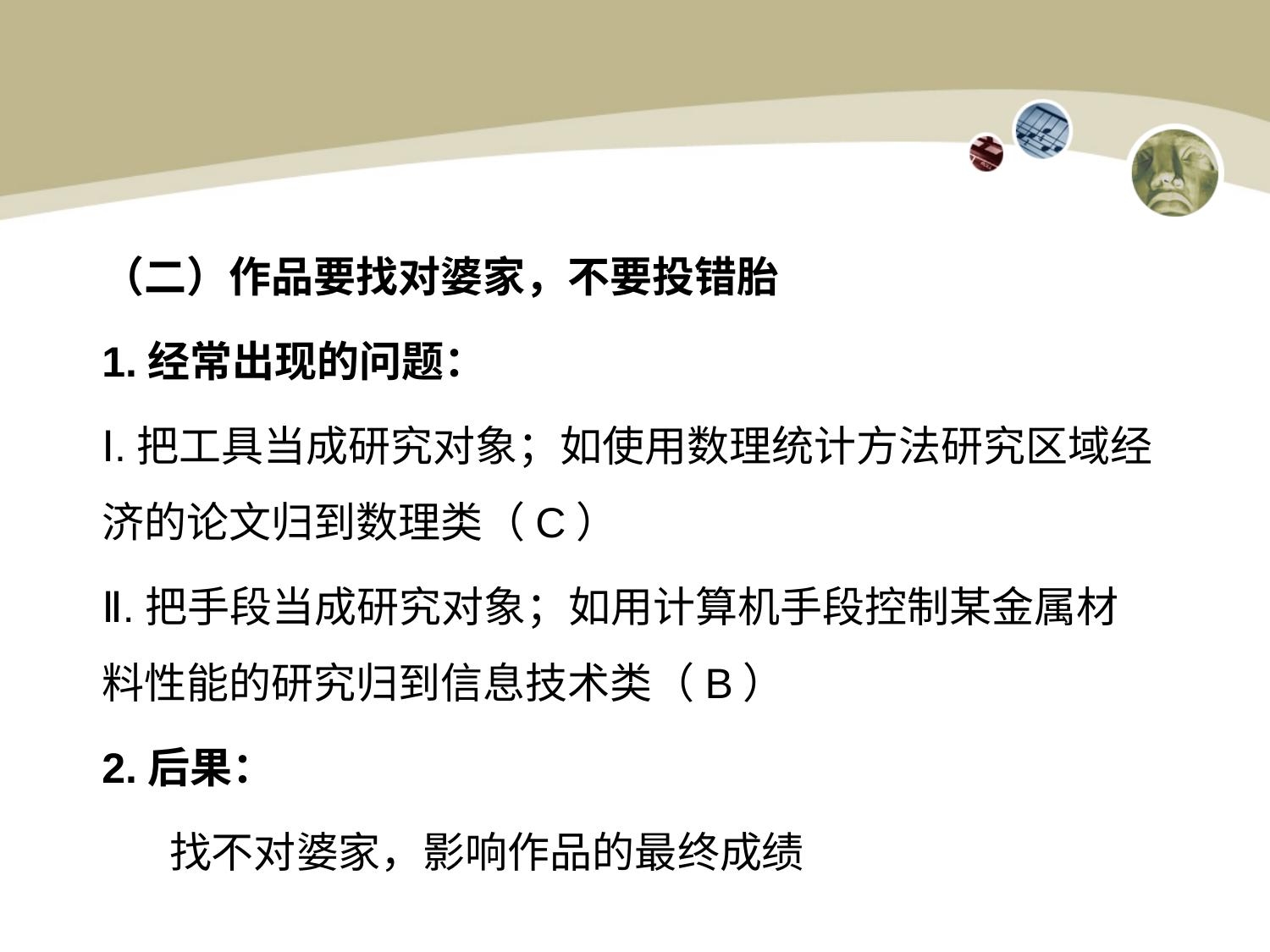

（二）作品要找对婆家，不要投错胎
1.经常出现的问题：
Ⅰ.把工具当成研究对象；如使用数理统计方法研究区域经济的论文归到数理类（C）
Ⅱ.把手段当成研究对象；如用计算机手段控制某金属材料性能的研究归到信息技术类（B）
2.后果：
      找不对婆家，影响作品的最终成绩